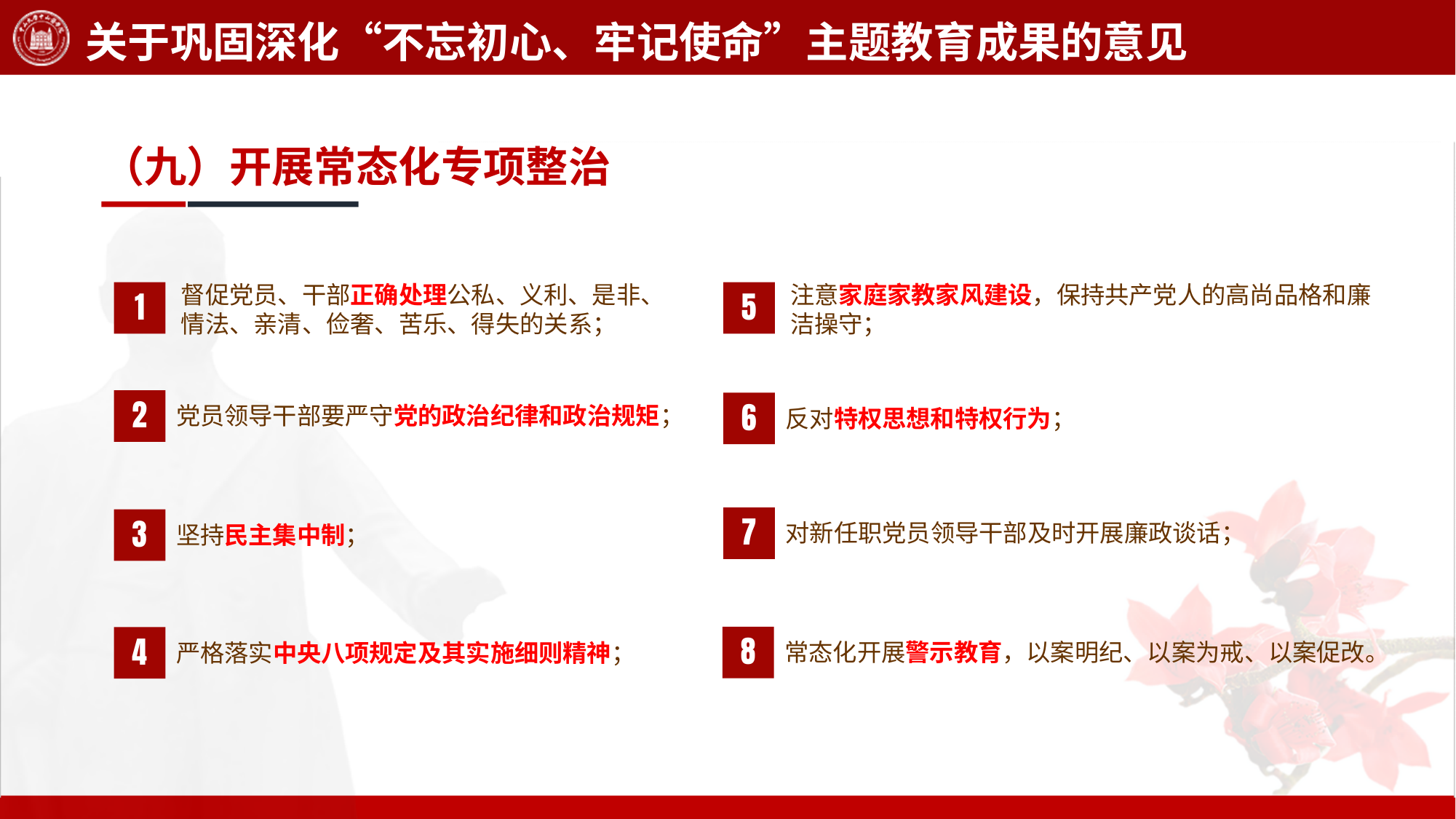

关于巩固深化“不忘初心、牢记使命”主题教育成果的意见
（九）开展常态化专项整治

督促党员、干部正确处理公私、义利、是非、情法、亲清、俭奢、苦乐、得失的关系；

1
注意家庭家教家风建设，保持共产党人的高尚品格和廉洁操守；

5

2
党员领导干部要严守党的政治纪律和政治规矩；

6
反对特权思想和特权行为；

7
对新任职党员领导干部及时开展廉政谈话；

3
坚持民主集中制；

8
常态化开展警示教育，以案明纪、以案为戒、以案促改。

4
严格落实中央八项规定及其实施细则精神；